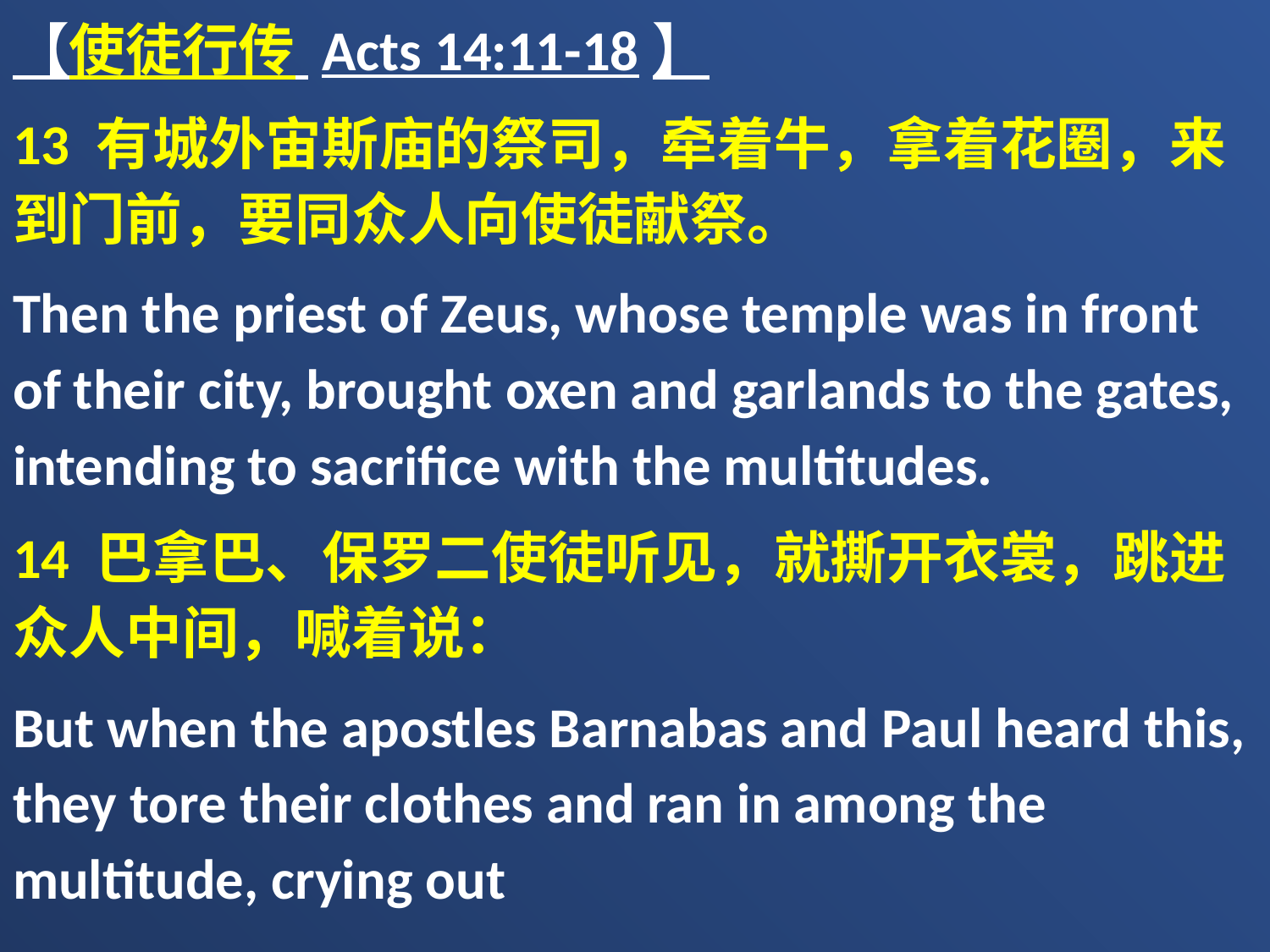

【使徒行传 Acts 14:11-18】
13 有城外宙斯庙的祭司，牵着牛，拿着花圈，来到门前，要同众人向使徒献祭。
Then the priest of Zeus, whose temple was in front of their city, brought oxen and garlands to the gates, intending to sacrifice with the multitudes.
14 巴拿巴、保罗二使徒听见，就撕开衣裳，跳进众人中间，喊着说：
But when the apostles Barnabas and Paul heard this, they tore their clothes and ran in among the multitude, crying out